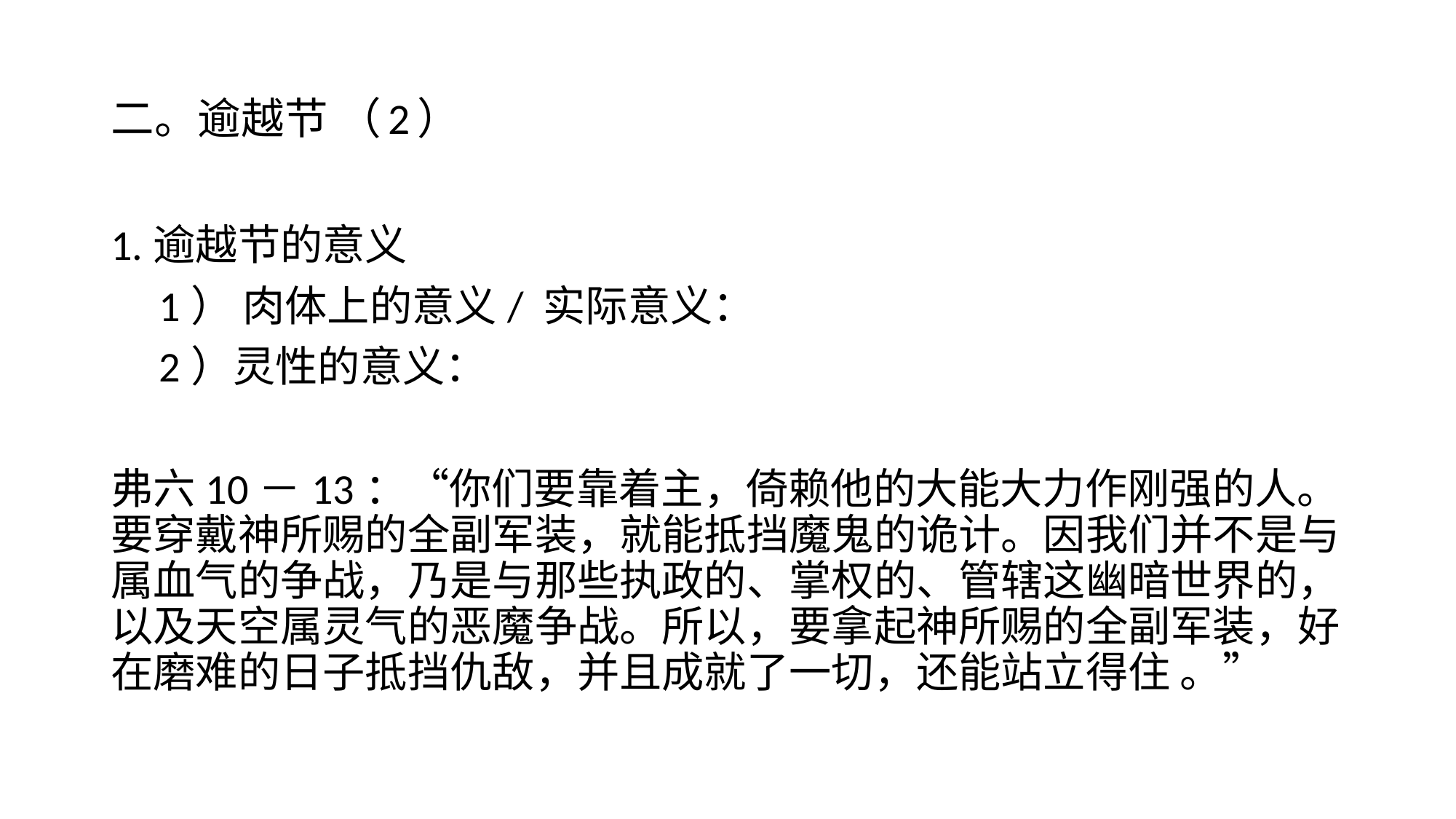

# 二。逾越节 （2）
1.逾越节的意义
     1） 肉体上的意义/ 实际意义：
     2）灵性的意义：

弗六10－13：“你们要靠着主，倚赖他的大能大力作刚强的人。要穿戴神所赐的全副军装，就能抵挡魔鬼的诡计。因我们并不是与属血气的争战，乃是与那些执政的、掌权的、管辖这幽暗世界的，以及天空属灵气的恶魔争战。所以，要拿起神所赐的全副军装，好在磨难的日子抵挡仇敌，并且成就了一切，还能站立得住 。”